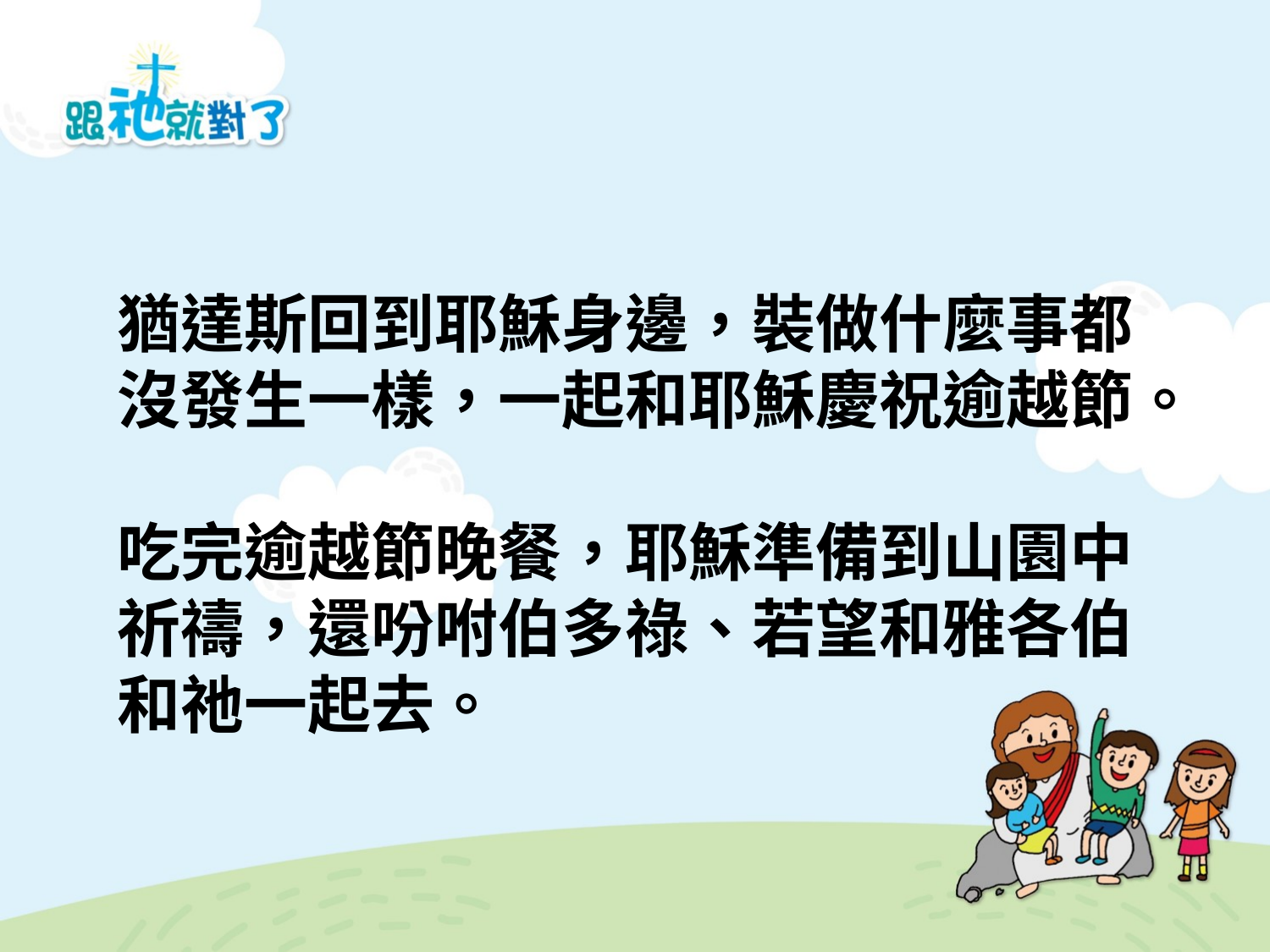

猶達斯回到耶穌身邊，裝做什麼事都沒發生一樣，一起和耶穌慶祝逾越節。

吃完逾越節晚餐，耶穌準備到山園中祈禱，還吩咐伯多祿、若望和雅各伯和祂一起去。